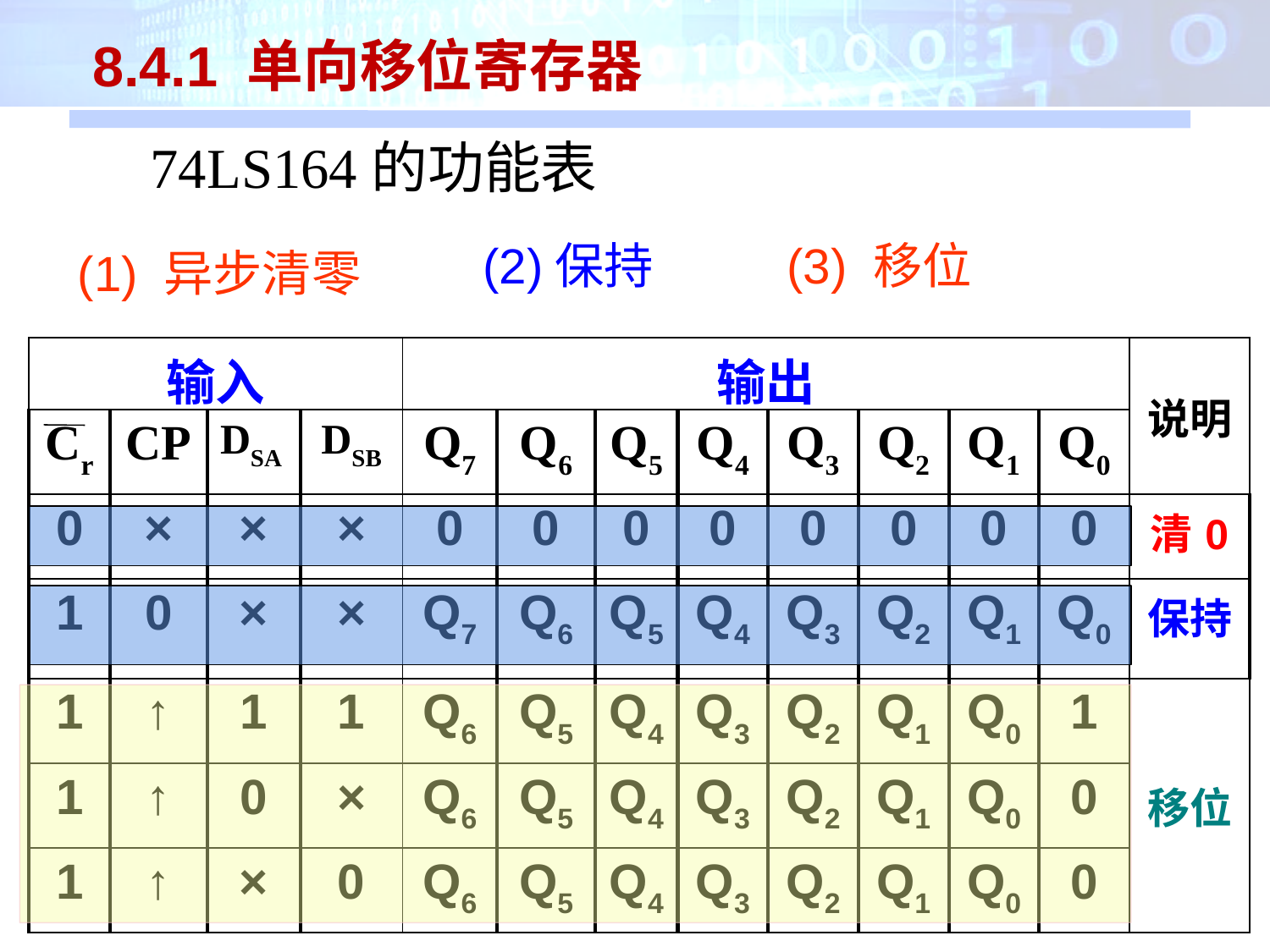

8.4.1 单向移位寄存器
74LS164的功能表
 (2)保持
(3) 移位
  (1) 异步清零
| 输入 |  |  |  | 输出 |  |  |  |  |  |  |  | 说明 |
| --- | --- | --- | --- | --- | --- | --- | --- | --- | --- | --- | --- | --- |
| Cr | CP | DSA | DSB | Q7 | Q6 | Q5 | Q4 | Q3 | Q2 | Q1 | Q0 |  |
| 0 | × | × | × | 0 | 0 | 0 | 0 | 0 | 0 | 0 | 0 | 清0 |
| 1 | 0 | × | × | Q7 | Q6 | Q5 | Q4 | Q3 | Q2 | Q1 | Q0 | 保持 |
| 1 | ↑ | 1 | 1 | Q6 | Q5 | Q4 | Q3 | Q2 | Q1 | Q0 | 1 | 移位 |
| 1 | ↑ | 0 | × | Q6 | Q5 | Q4 | Q3 | Q2 | Q1 | Q0 | 0 |  |
| 1 | ↑ | × | 0 | Q6 | Q5 | Q4 | Q3 | Q2 | Q1 | Q0 | 0 |  |